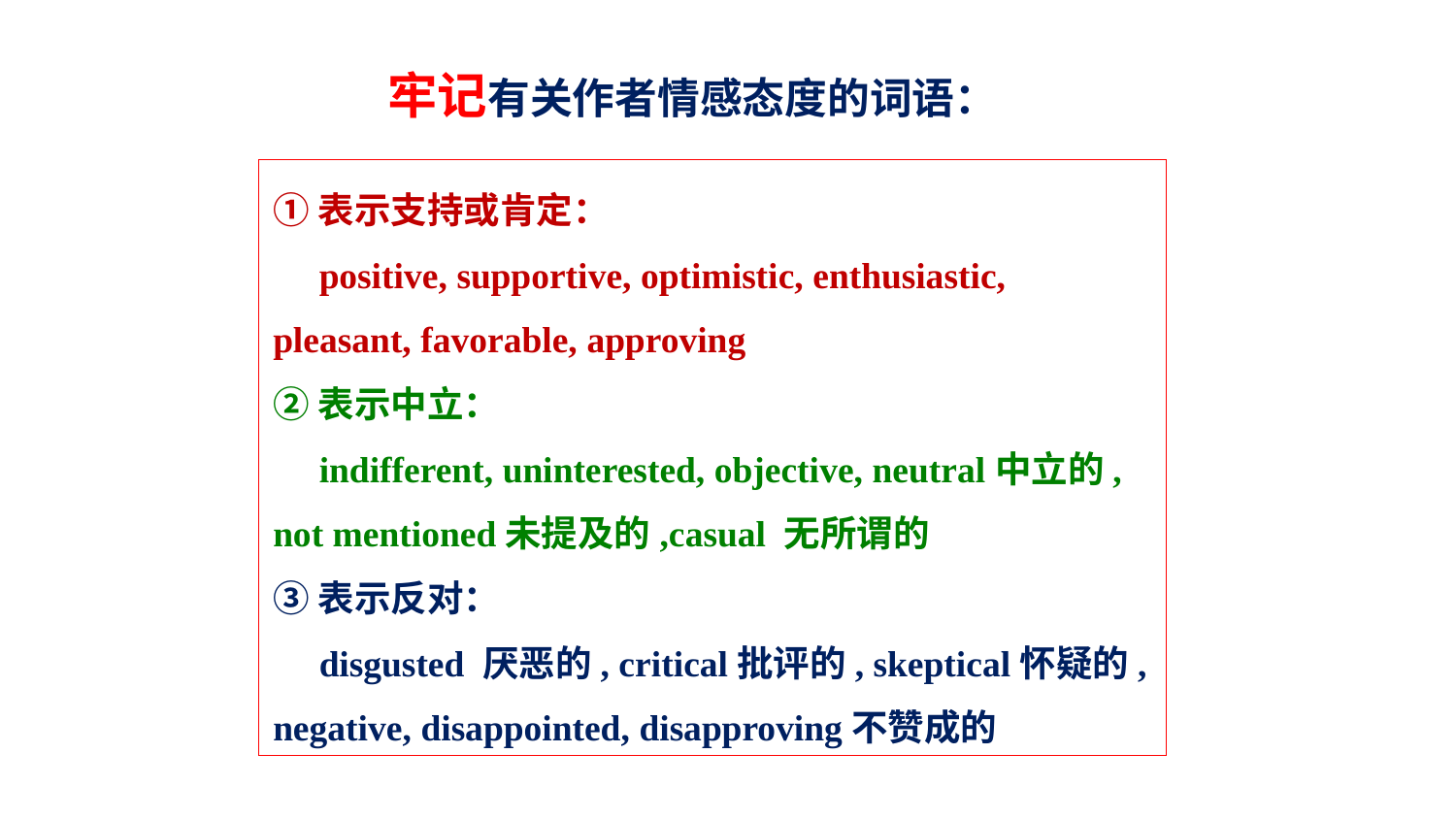

牢记有关作者情感态度的词语：
①表示支持或肯定：
     positive, supportive, optimistic, enthusiastic, pleasant, favorable, approving
②表示中立：
     indifferent, uninterested, objective, neutral中立的, not mentioned未提及的,casual 无所谓的
③表示反对：
     disgusted 厌恶的, critical批评的, skeptical怀疑的, negative, disappointed, disapproving不赞成的